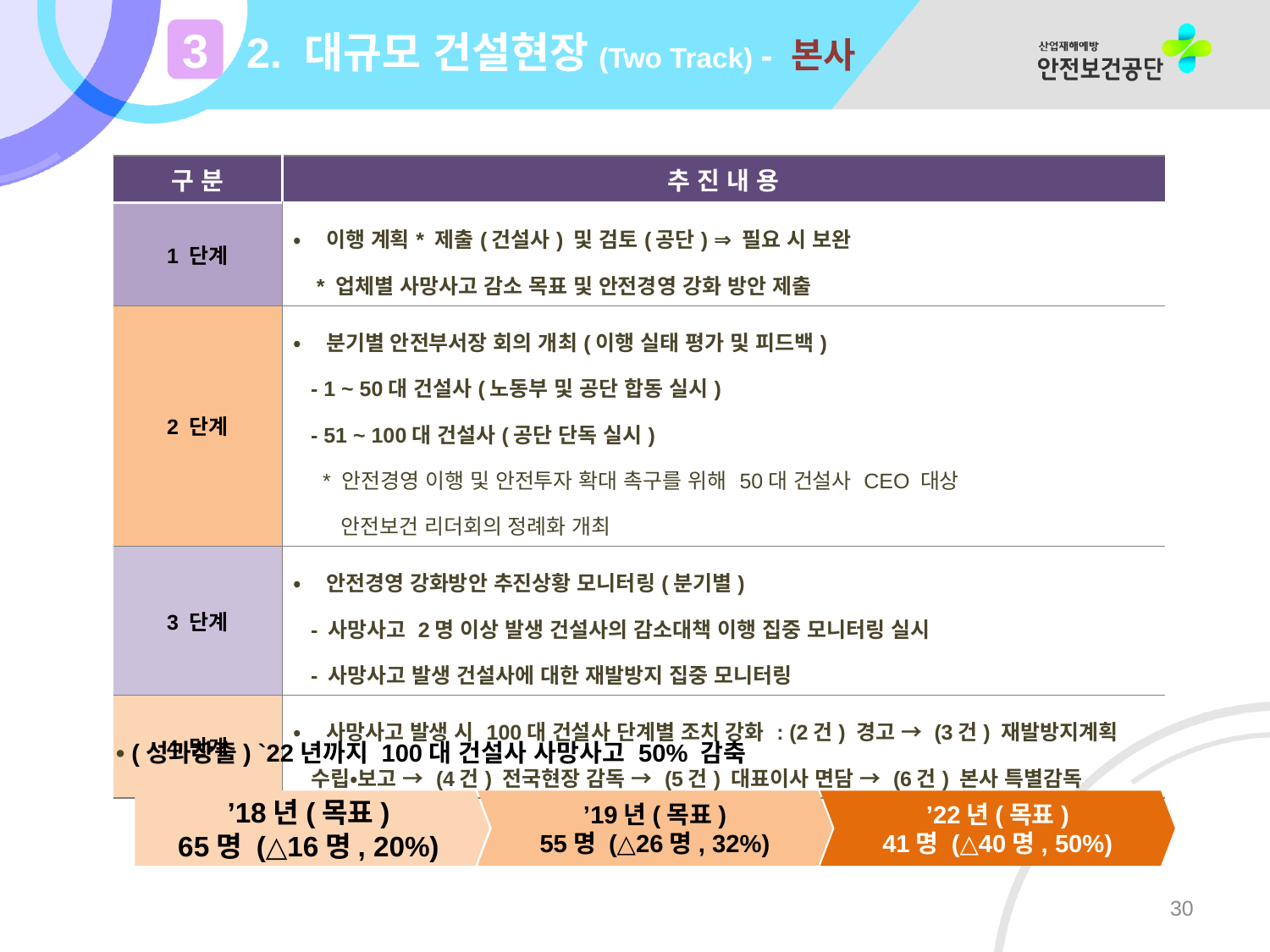

3
2. 대규모 건설현장(Two Track) - 본사
| 구 분 | 추 진 내 용 |
| --- | --- |
| 1 단계 | • 이행 계획\* 제출(건설사) 및 검토(공단) ⇒ 필요 시 보완 \* 업체별 사망사고 감소 목표 및 안전경영 강화 방안 제출 |
| 2 단계 | • 분기별 안전부서장 회의 개최(이행 실태 평가 및 피드백) - 1 ~ 50대 건설사(노동부 및 공단 합동 실시) - 51 ~ 100대 건설사(공단 단독 실시) \* 안전경영 이행 및 안전투자 확대 촉구를 위해 50대 건설사 CEO 대상 안전보건 리더회의 정례화 개최 |
| 3 단계 | • 안전경영 강화방안 추진상황 모니터링(분기별) - 사망사고 2명 이상 발생 건설사의 감소대책 이행 집중 모니터링 실시 - 사망사고 발생 건설사에 대한 재발방지 집중 모니터링 |
| 4 단계 | • 사망사고 발생 시 100대 건설사 단계별 조치 강화 : (2건) 경고 → (3건) 재발방지계획 수립‧보고 → (4건) 전국현장 감독 → (5건) 대표이사 면담 → (6건) 본사 특별감독 |
• (성과창출) `22년까지 100대 건설사 사망사고 50% 감축
’18년(목표)
65명 (△16명, 20%)
’19년(목표)
55명 (△26명, 32%)
’22년(목표)
41명 (△40명, 50%)
30